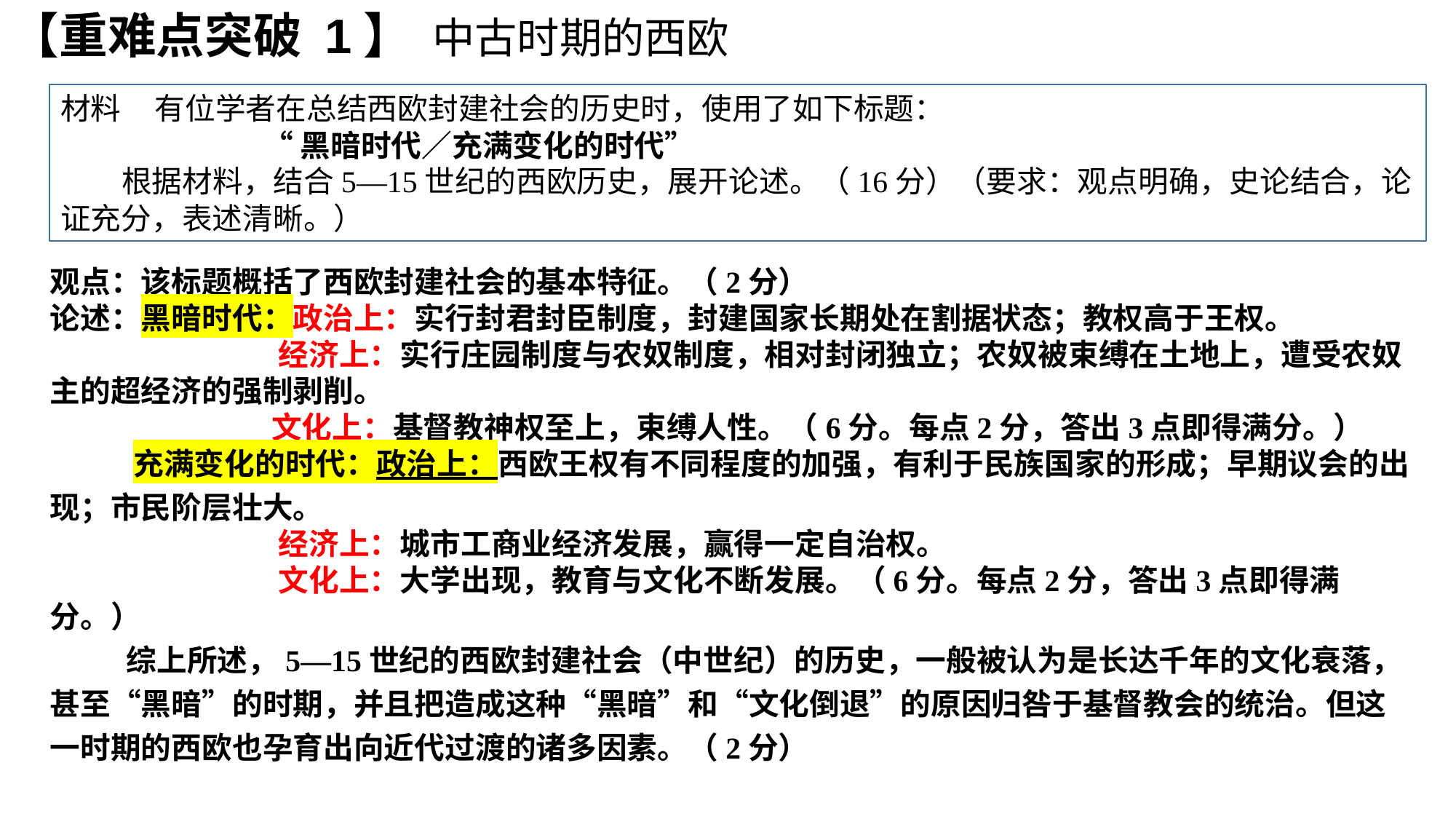

【重难点突破 1】  中古时期的西欧
材料     有位学者在总结西欧封建社会的历史时，使用了如下标题：                              “黑暗时代／充满变化的时代”        根据材料，结合5—15世纪的西欧历史，展开论述。（16分）（要求：观点明确，史论结合，论证充分，表述清晰。）
观点：该标题概括了西欧封建社会的基本特征。（2分）论述：黑暗时代：政治上：实行封君封臣制度，封建国家长期处在割据状态；教权高于王权。                                经济上：实行庄园制度与农奴制度，相对封闭独立；农奴被束缚在土地上，遭受农奴主的超经济的强制剥削。                               文化上：基督教神权至上，束缚人性。（6分。每点2分，答出3点即得满分。）           充满变化的时代：政治上：西欧王权有不同程度的加强，有利于民族国家的形成；早期议会的出现；市民阶层壮大。                                经济上：城市工商业经济发展，赢得一定自治权。                                文化上：大学出现，教育与文化不断发展。（6分。每点2分，答出3点即得满分。）          综上所述，5—15世纪的西欧封建社会（中世纪）的历史，一般被认为是长达千年的文化衰落，甚至“黑暗”的时期，并且把造成这种“黑暗”和“文化倒退”的原因归咎于基督教会的统治。但这一时期的西欧也孕育出向近代过渡的诸多因素。（2分）